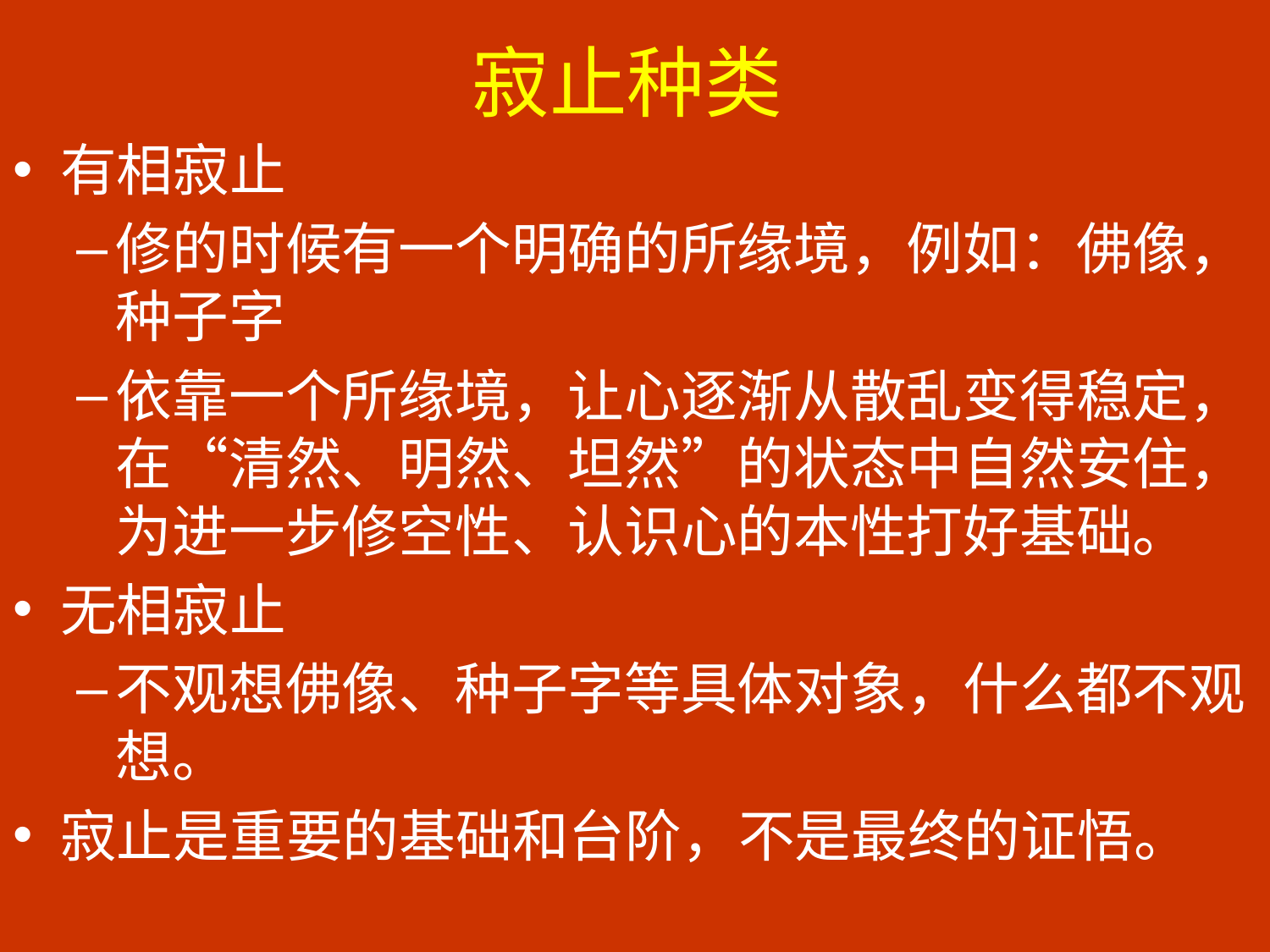

# 寂止种类
有相寂止
修的时候有一个明确的所缘境，例如：佛像，种子字
依靠一个所缘境，让心逐渐从散乱变得稳定，在“清然、明然、坦然”的状态中自然安住，为进一步修空性、认识心的本性打好基础。
无相寂止
不观想佛像、种子字等具体对象，什么都不观想。
寂止是重要的基础和台阶，不是最终的证悟。